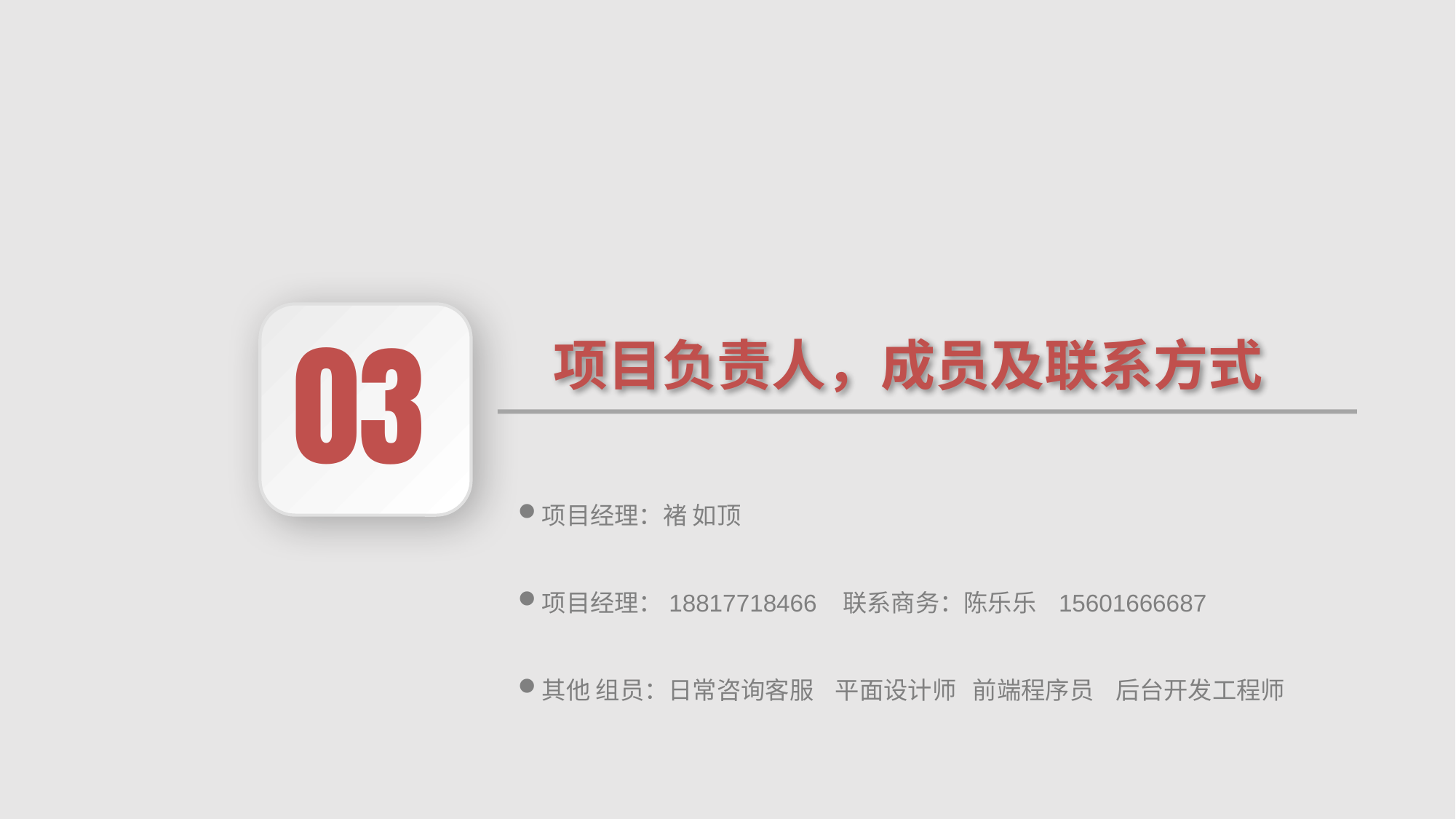

03
项目负责人，成员及联系方式

项目经理：褚 如顶
项目经理：18817718466   联系商务：陈乐乐   15601666687
其他 组员：日常咨询客服    平面设计师   前端程序员    后台开发工程师